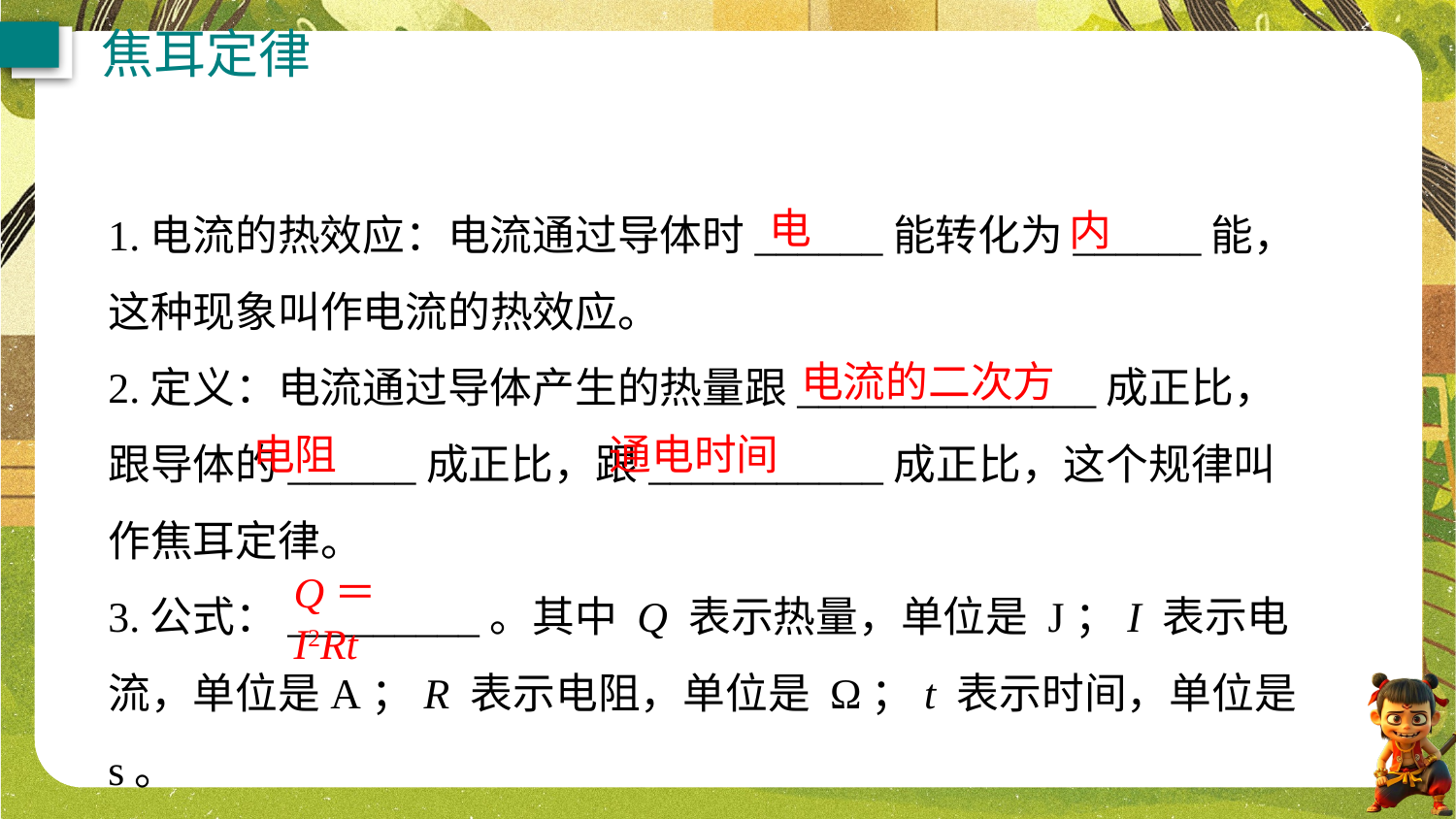

焦耳定律

1.电流的热效应：电流通过导体时______能转化为______能，这种现象叫作电流的热效应。
2.定义：电流通过导体产生的热量跟______________成正比，跟导体的______成正比，跟___________成正比，这个规律叫作焦耳定律。
3.公式：_________。其中 Q 表示热量，单位是 J；I 表示电流，单位是A；R 表示电阻，单位是 Ω；t 表示时间，单位是s。
电
内
电流的二次方
电阻
通电时间
Q＝I2Rt